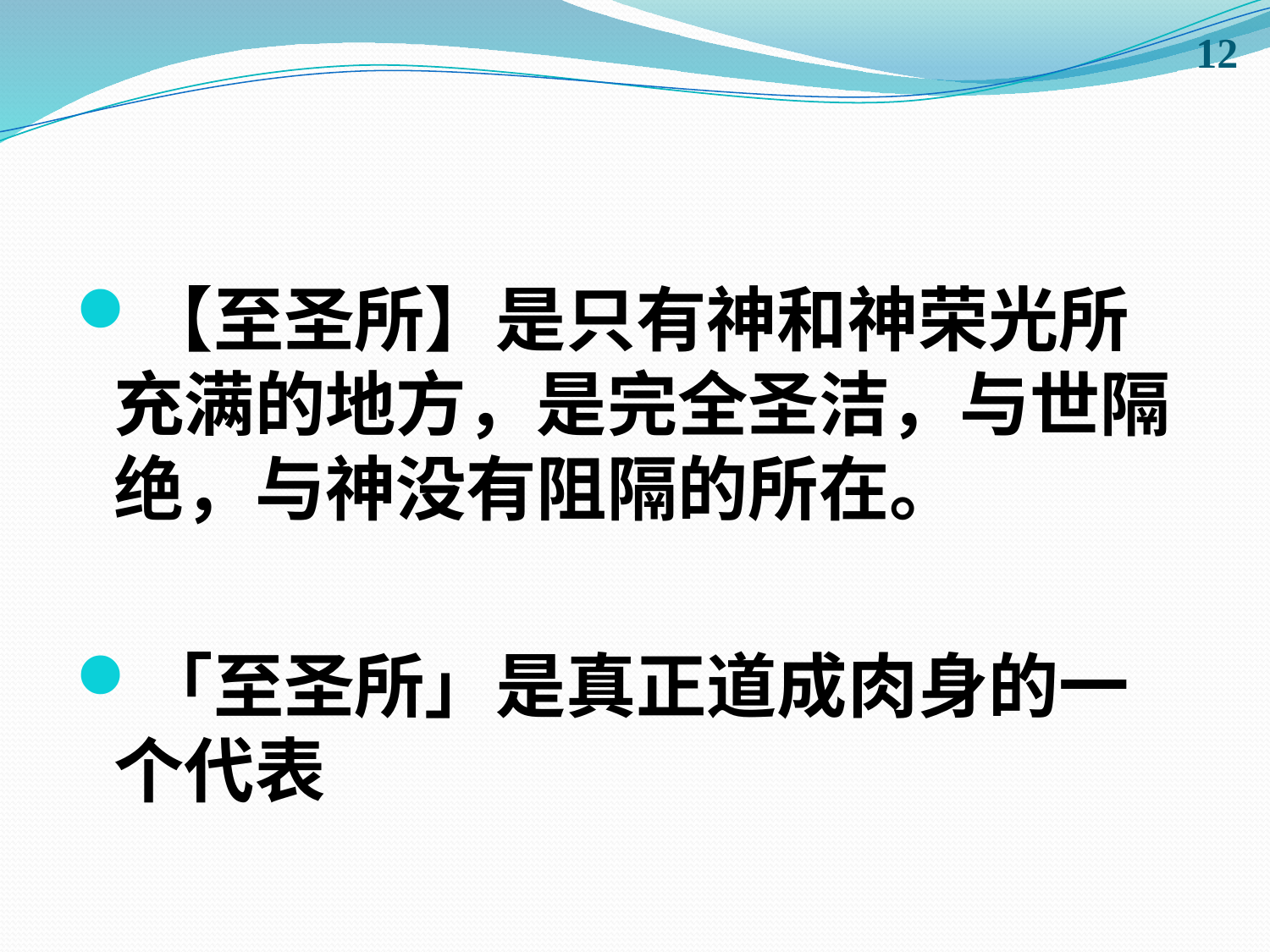

12
#
【至圣所】是只有神和神荣光所充满的地方，是完全圣洁，与世隔绝，与神没有阻隔的所在。

「至圣所」是真正道成肉身的一个代表